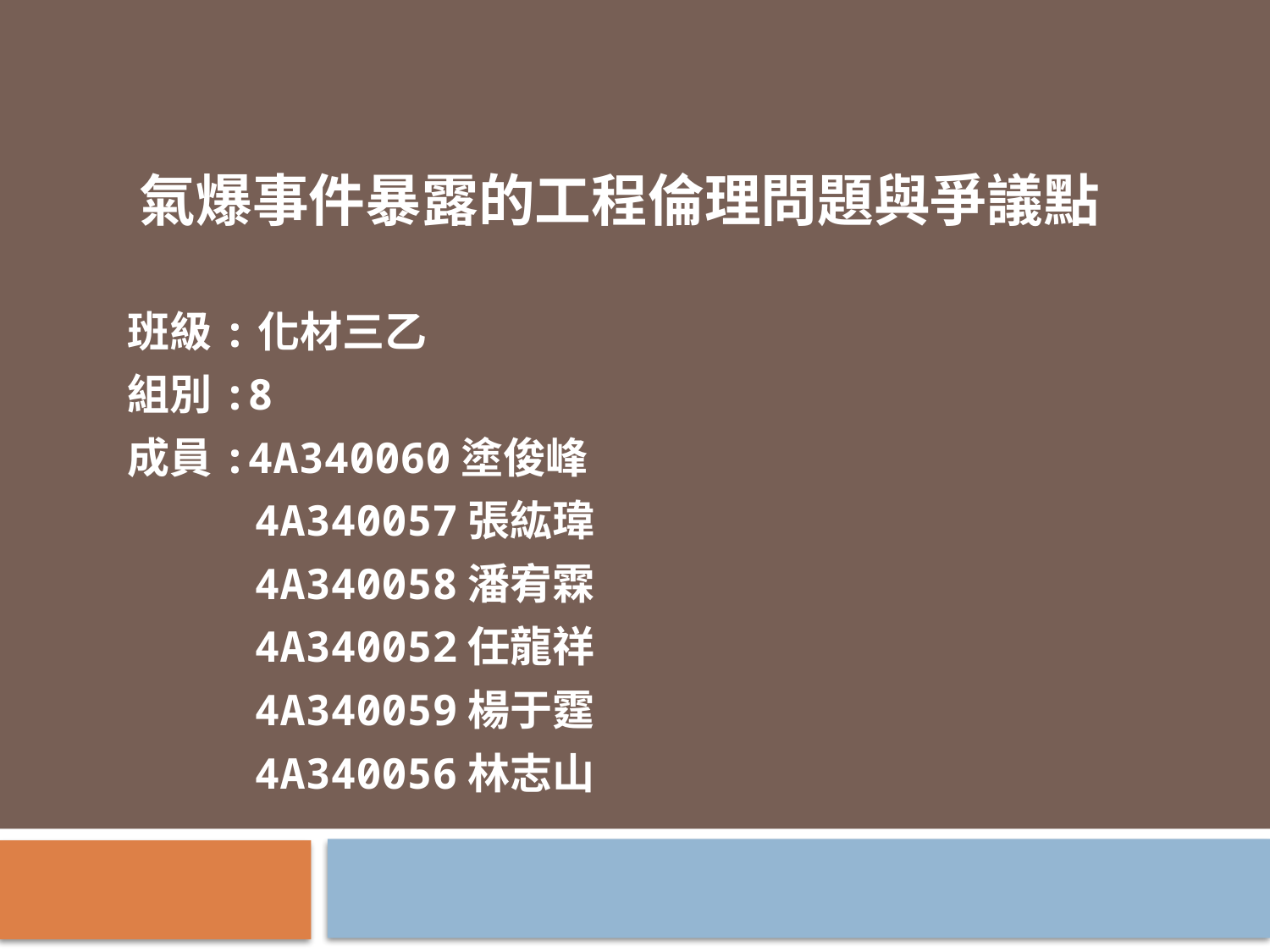

# 氣爆事件暴露的工程倫理問題與爭議點
班級:化材三乙
組別:8
成員:4A340060塗俊峰
     4A340057張紘瑋
     4A340058潘宥霖
     4A340052任龍祥
     4A340059楊于霆
     4A340056林志山